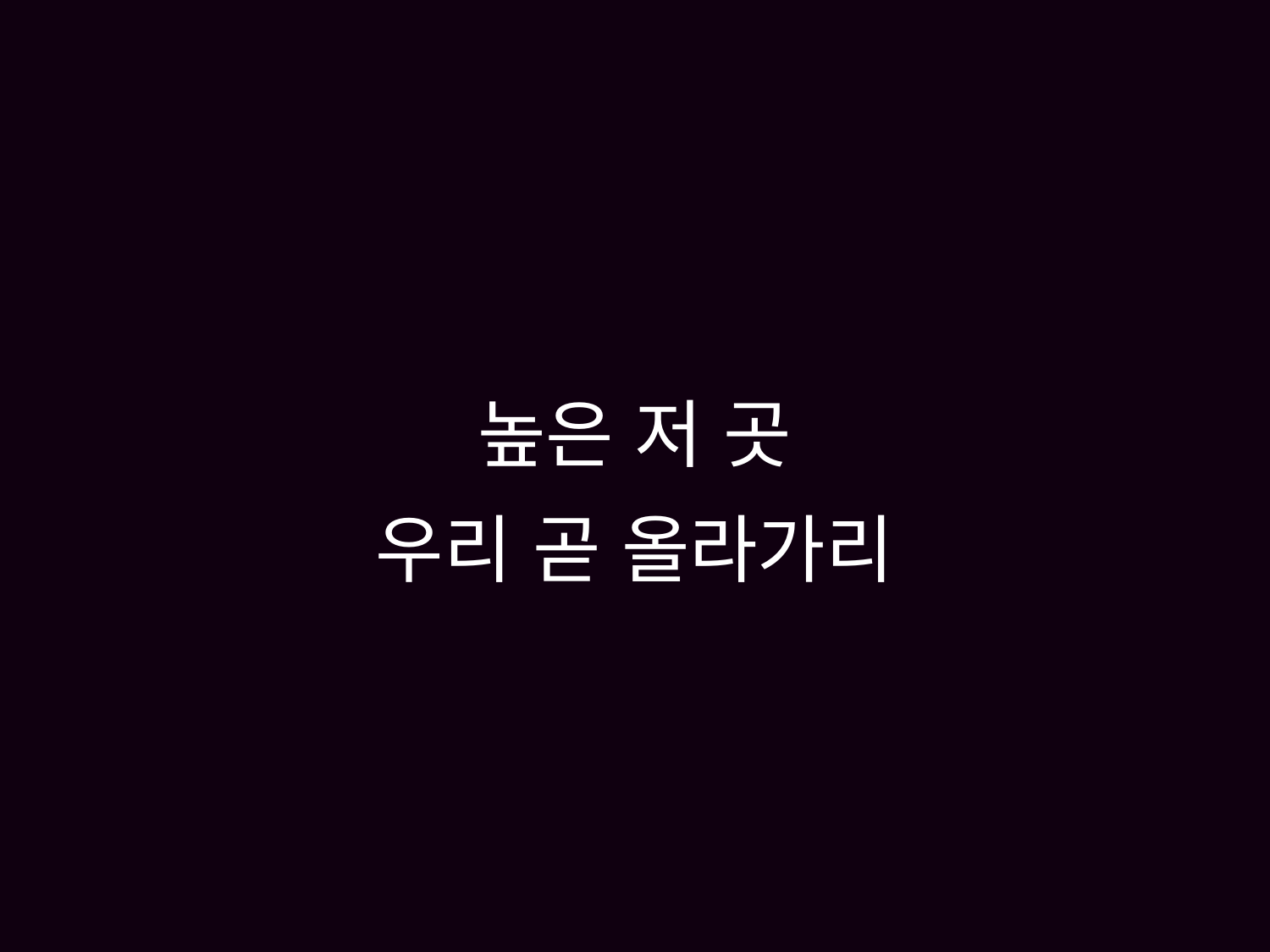

# 높은 저 곳 우리 곧 올라가리